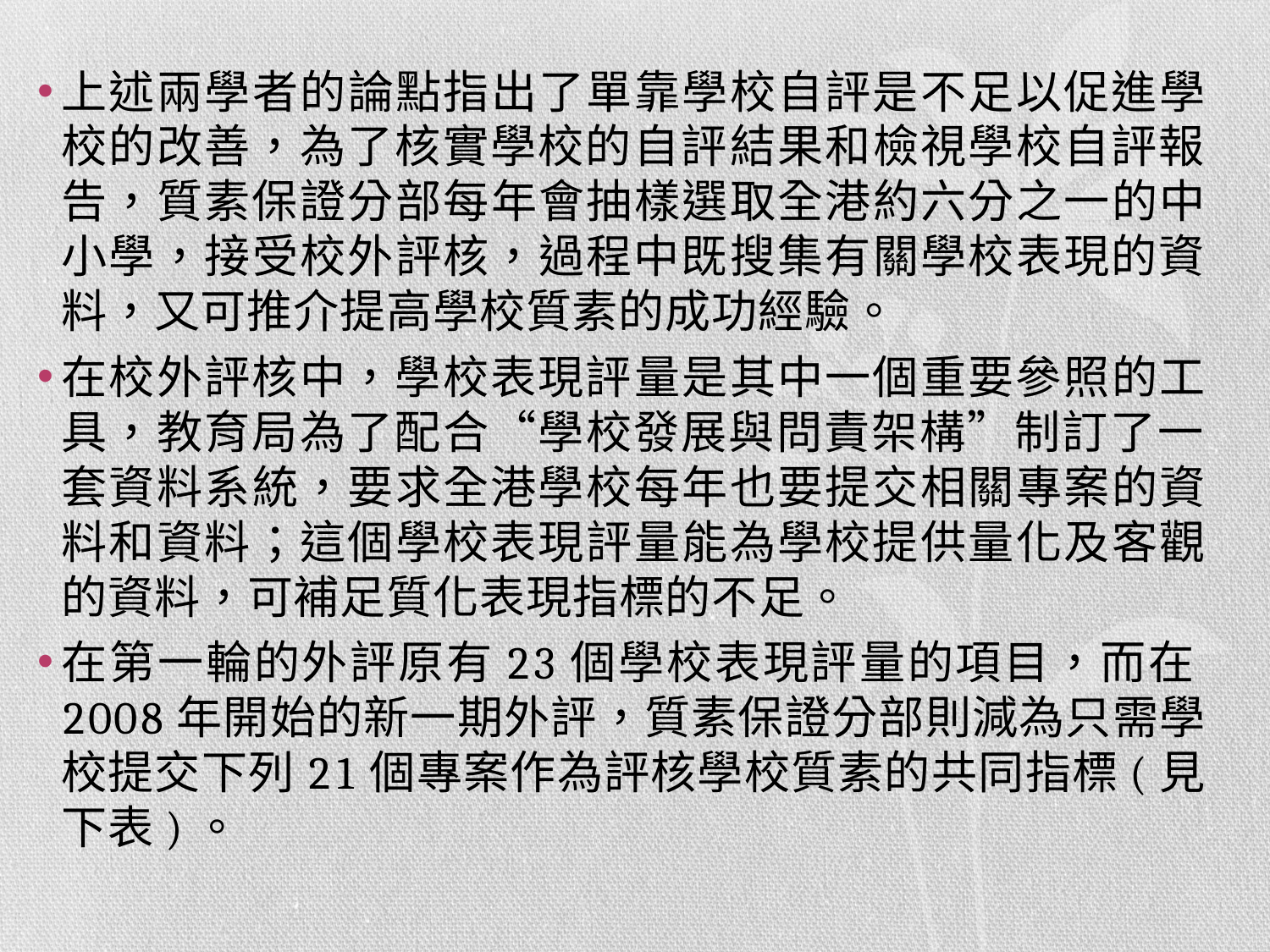

#
上述兩學者的論點指出了單靠學校自評是不足以促進學校的改善，為了核實學校的自評結果和檢視學校自評報告，質素保證分部每年會抽樣選取全港約六分之一的中小學，接受校外評核，過程中既搜集有關學校表現的資料，又可推介提高學校質素的成功經驗。
在校外評核中，學校表現評量是其中一個重要參照的工具，教育局為了配合“學校發展與問責架構”制訂了一套資料系統，要求全港學校每年也要提交相關專案的資料和資料；這個學校表現評量能為學校提供量化及客觀的資料，可補足質化表現指標的不足。
在第一輪的外評原有23個學校表現評量的項目，而在2008年開始的新一期外評，質素保證分部則減為只需學校提交下列21個專案作為評核學校質素的共同指標(見下表)。